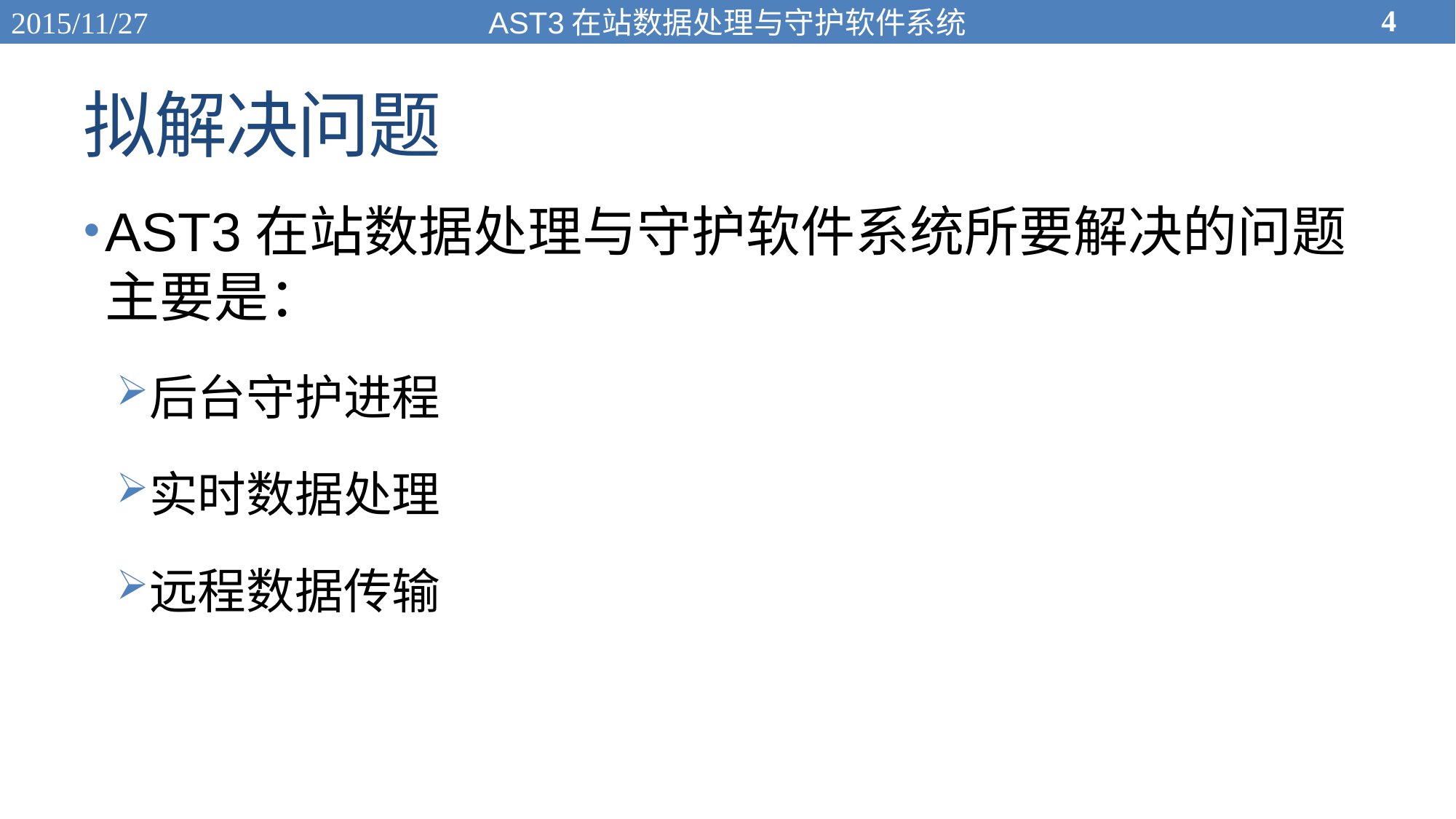

4
2015/11/27
AST3在站数据处理与守护软件系统
# 拟解决问题
AST3在站数据处理与守护软件系统所要解决的问题主要是：
后台守护进程
实时数据处理
远程数据传输